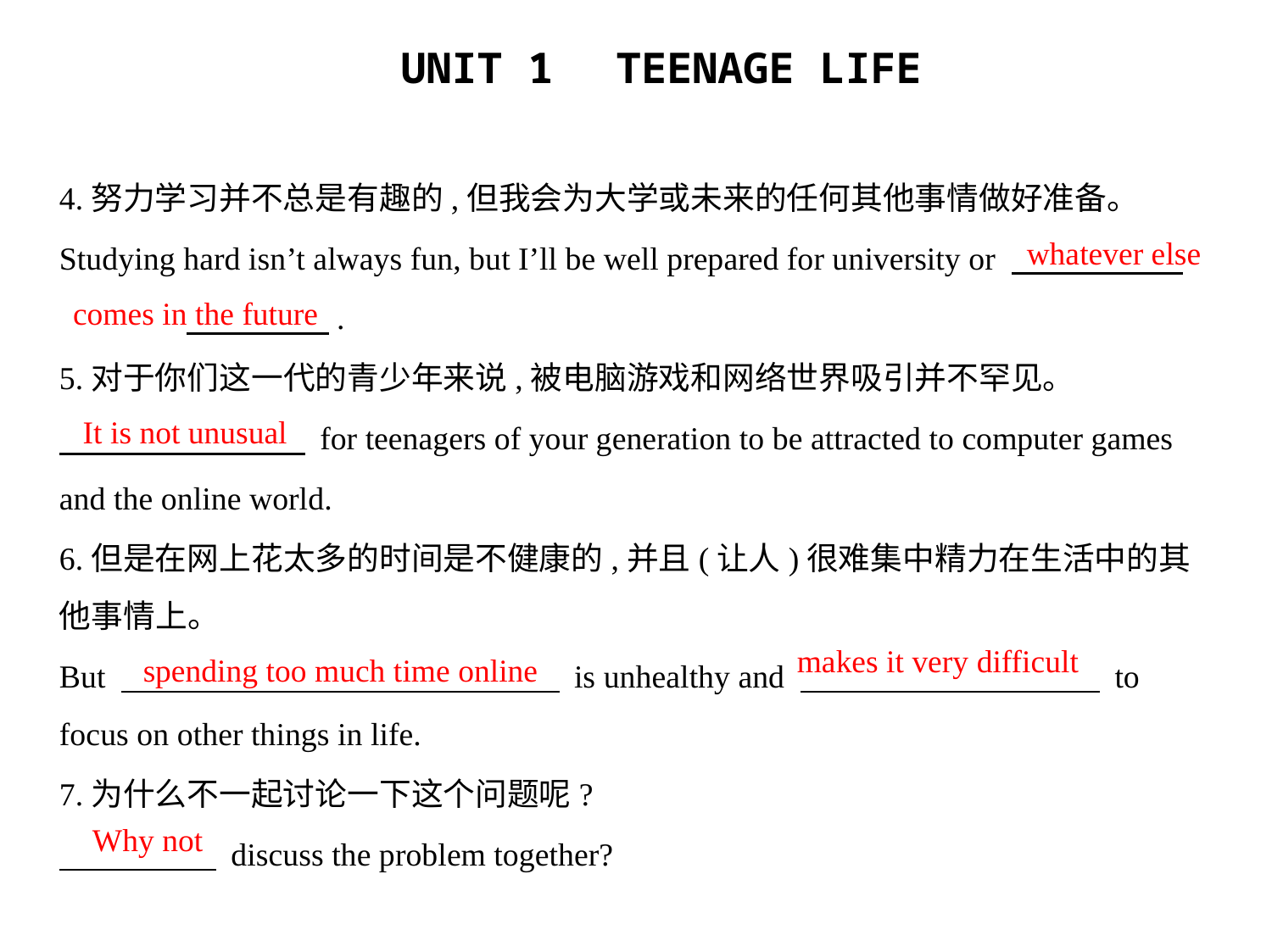

4.努力学习并不总是有趣的,但我会为大学或未来的任何其他事情做好准备。
Studying hard isn’t always fun, but I’ll be well prepared for university or
	　　　　  .
5.对于你们这一代的青少年来说,被电脑游戏和网络世界吸引并不罕见。
　　　　　　　    for teenagers of your generation to be attracted to computer games
and the online world.
6.但是在网上花太多的时间是不健康的,并且(让人)很难集中精力在生活中的其
他事情上。
But 　　　　　　　　　　　　　    is unhealthy and 　　　　　　　  　     to focus on other things in life.
7.为什么不一起讨论一下这个问题呢?
　　　　     discuss the problem together?
whatever else
comes in the future
It is not unusual
makes it very difficult
spending too much time online
Why not